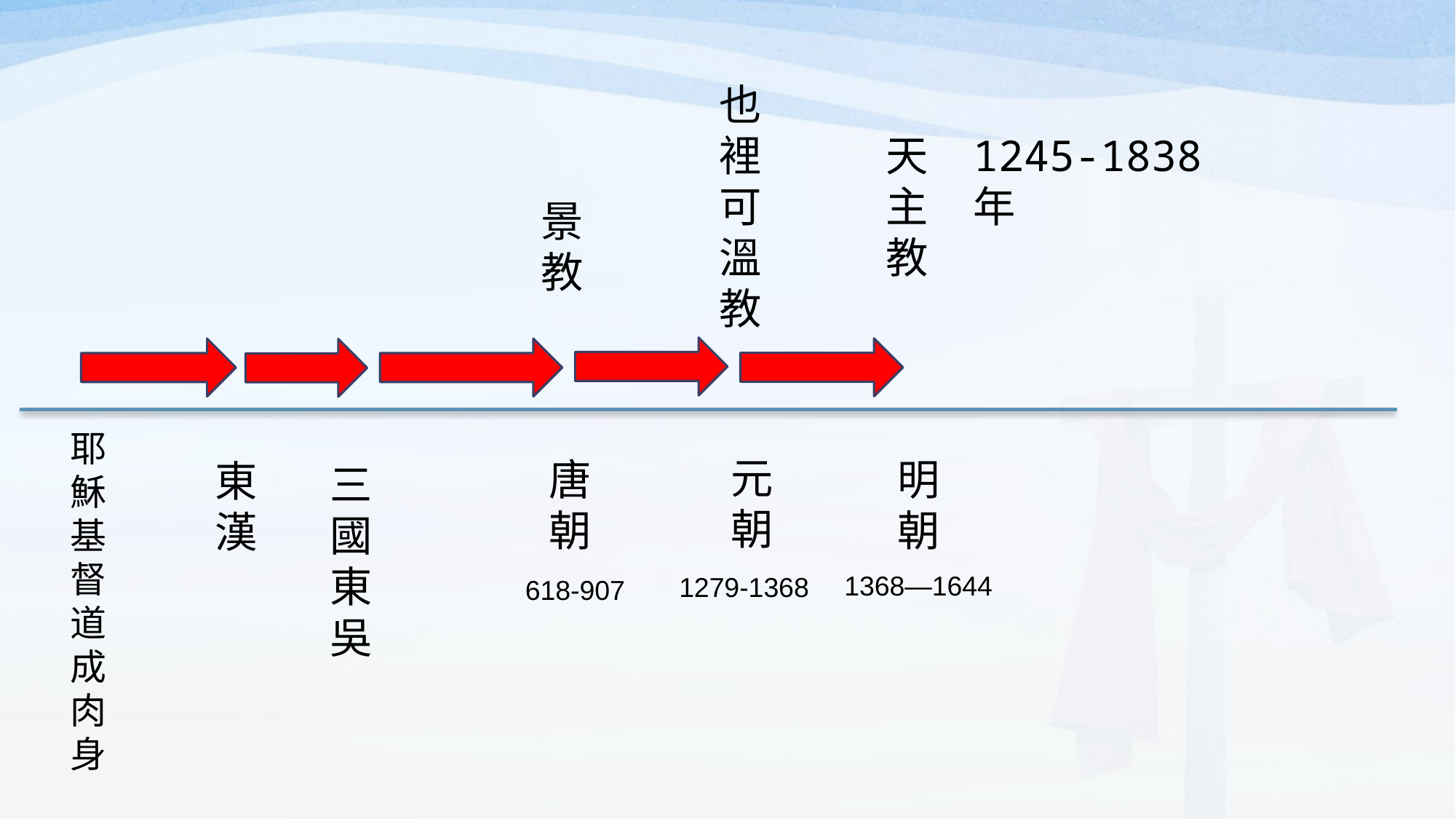

也裡可溫教
天主教
1245-1838年
景教

耶穌基督道成肉身
元朝
明朝
唐朝
東漢
三國東吳
1368―1644
1279-1368
618-907